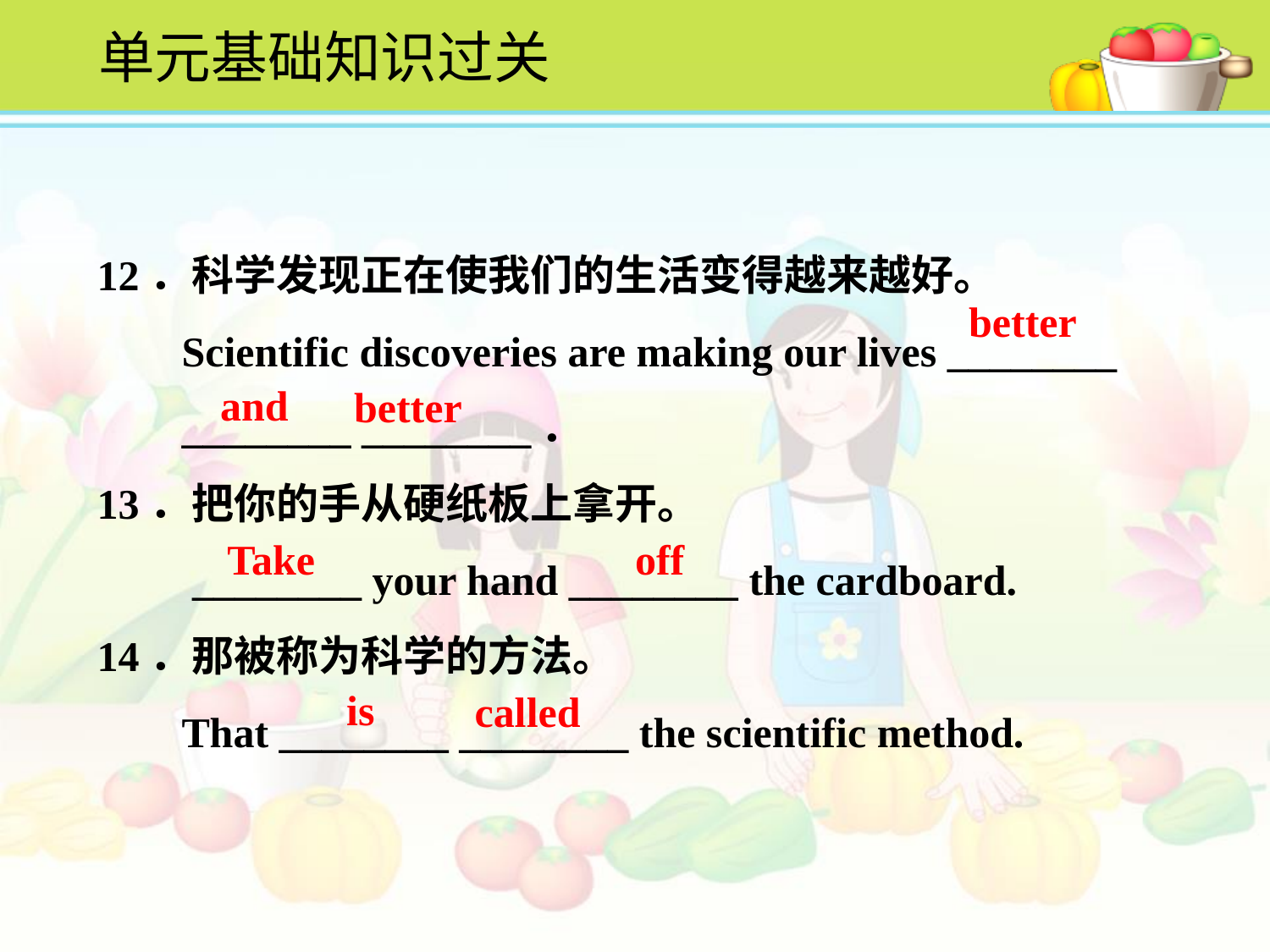

单元基础知识过关
12．科学发现正在使我们的生活变得越来越好。
        Scientific discoveries are making our lives ________
        ________ ________．
13．把你的手从硬纸板上拿开。
         ________ your hand ________ the cardboard.
14．那被称为科学的方法。
        That ________ ________ the scientific method.
better
and
better
Take
off
is
called